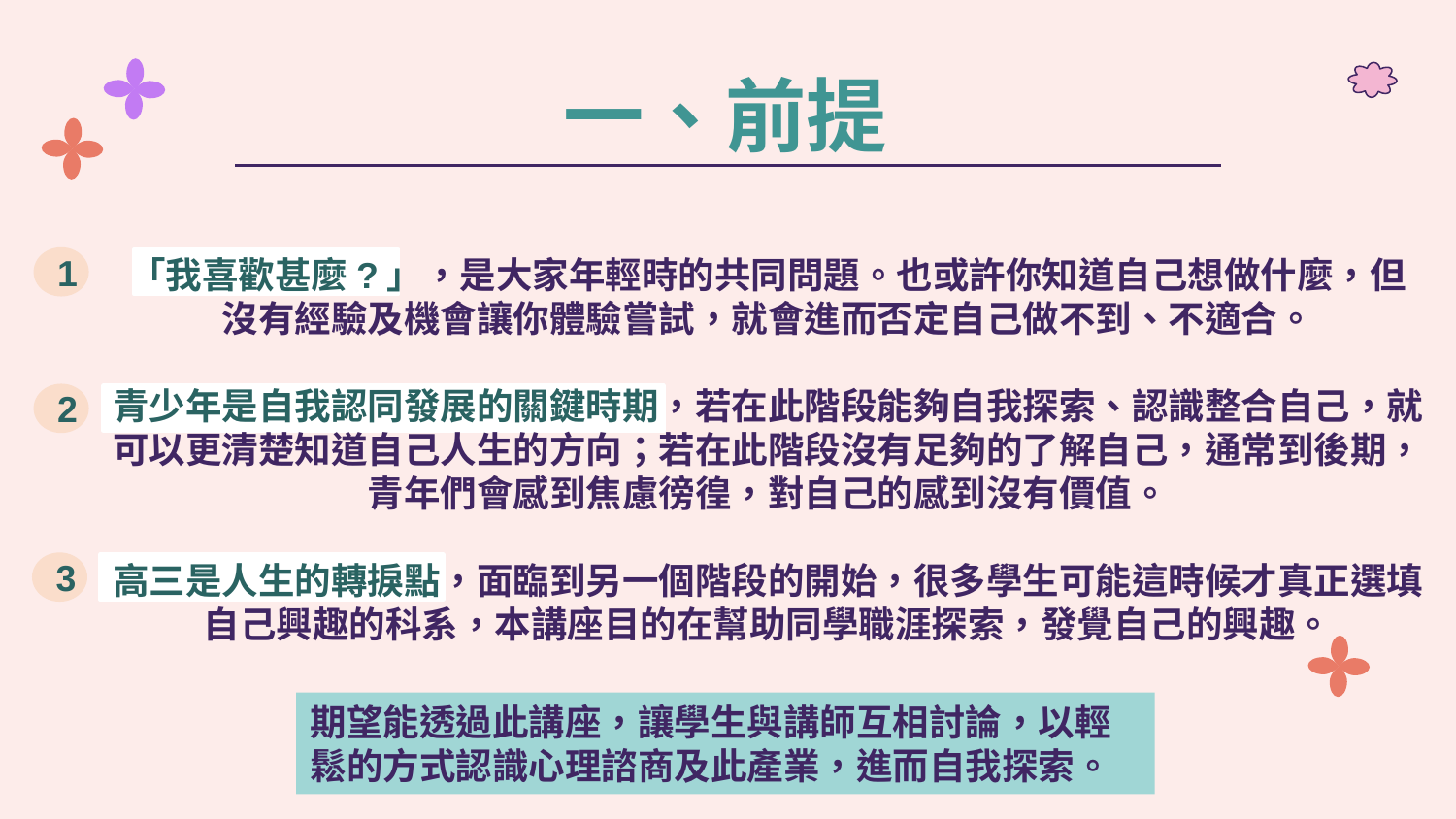

# 一、前提

「我喜歡甚麼?」，是大家年輕時的共同問題。也或許你知道自己想做什麼，但沒有經驗及機會讓你體驗嘗試，就會進而否定自己做不到、不適合。

青少年是自我認同發展的關鍵時期，若在此階段能夠自我探索、認識整合自己，就可以更清楚知道自己人生的方向；若在此階段沒有足夠的了解自己，通常到後期，青年們會感到焦慮徬徨，對自己的感到沒有價值。

高三是人生的轉捩點，面臨到另一個階段的開始，很多學生可能這時候才真正選填自己興趣的科系，本講座目的在幫助同學職涯探索，發覺自己的興趣。
1

2

3

期望能透過此講座，讓學生與講師互相討論，以輕鬆的方式認識心理諮商及此產業，進而自我探索。